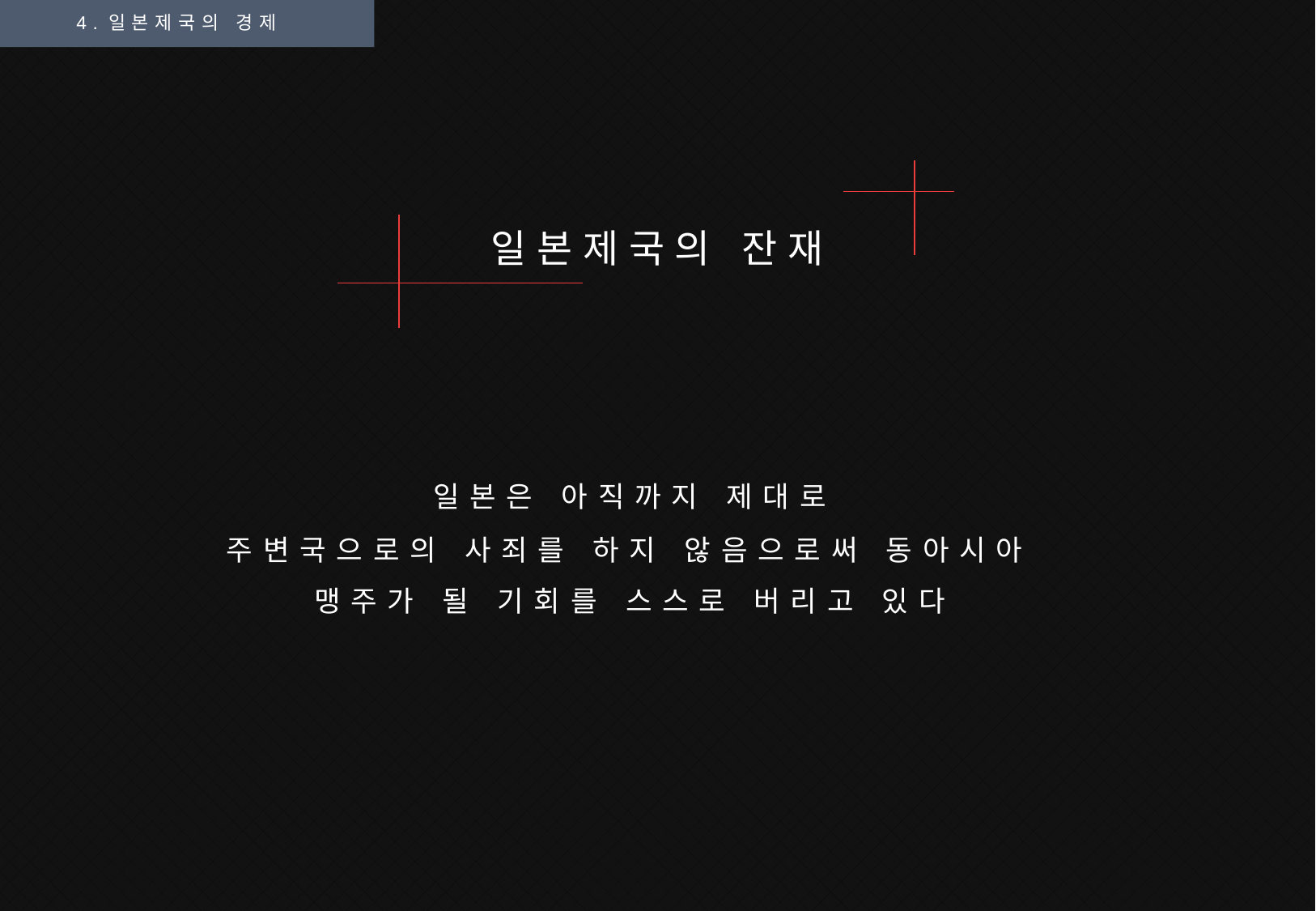

4.일본제국의 경제

일본제국의 잔재
일본은 아직까지 제대로
주변국으로의 사죄를 하지 않음으로써 동아시아 맹주가 될 기회를 스스로 버리고 있다